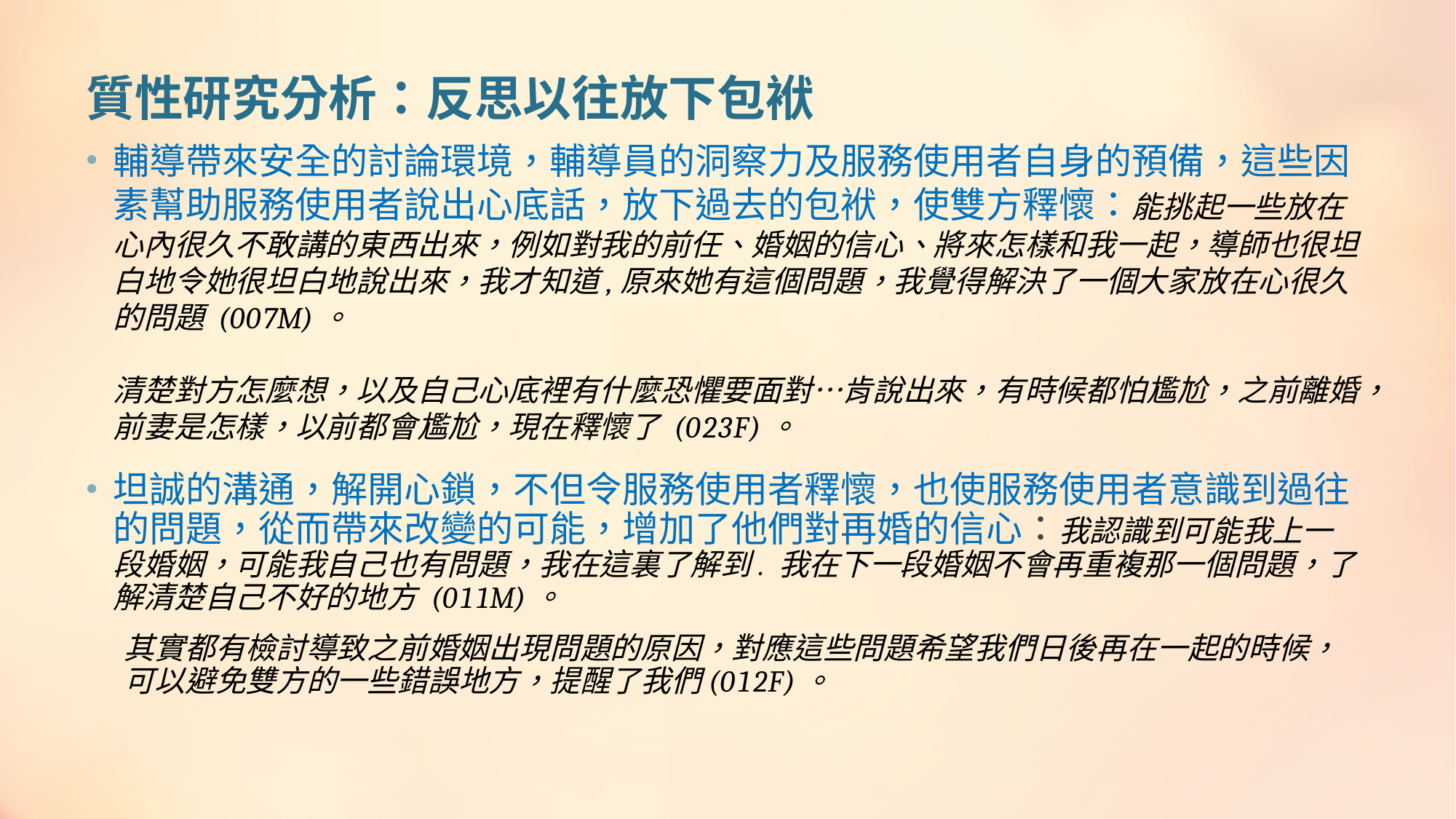

# 質性研究分析：反思以往放下包袱
輔導帶來安全的討論環境，輔導員的洞察力及服務使用者自身的預備，這些因素幫助服務使用者說出心底話，放下過去的包袱，使雙方釋懷：能挑起一些放在心內很久不敢講的東西出來，例如對我的前任、婚姻的信心、將來怎樣和我一起，導師也很坦白地令她很坦白地說出來，我才知道,原來她有這個問題，我覺得解決了一個大家放在心很久的問題 (007M)。
清楚對方怎麼想，以及自己心底裡有什麼恐懼要面對…肯說出來，有時候都怕尷尬，之前離婚，前妻是怎樣，以前都會尷尬，現在釋懷了 (023F)。
坦誠的溝通，解開心鎖，不但令服務使用者釋懷，也使服務使用者意識到過往的問題，從而帶來改變的可能，增加了他們對再婚的信心：我認識到可能我上一段婚姻，可能我自己也有問題，我在這裏了解到. 我在下一段婚姻不會再重複那一個問題，了解清楚自己不好的地方 (011M)。
其實都有檢討導致之前婚姻出現問題的原因，對應這些問題希望我們日後再在一起的時候，可以避免雙方的一些錯誤地方，提醒了我們(012F)。